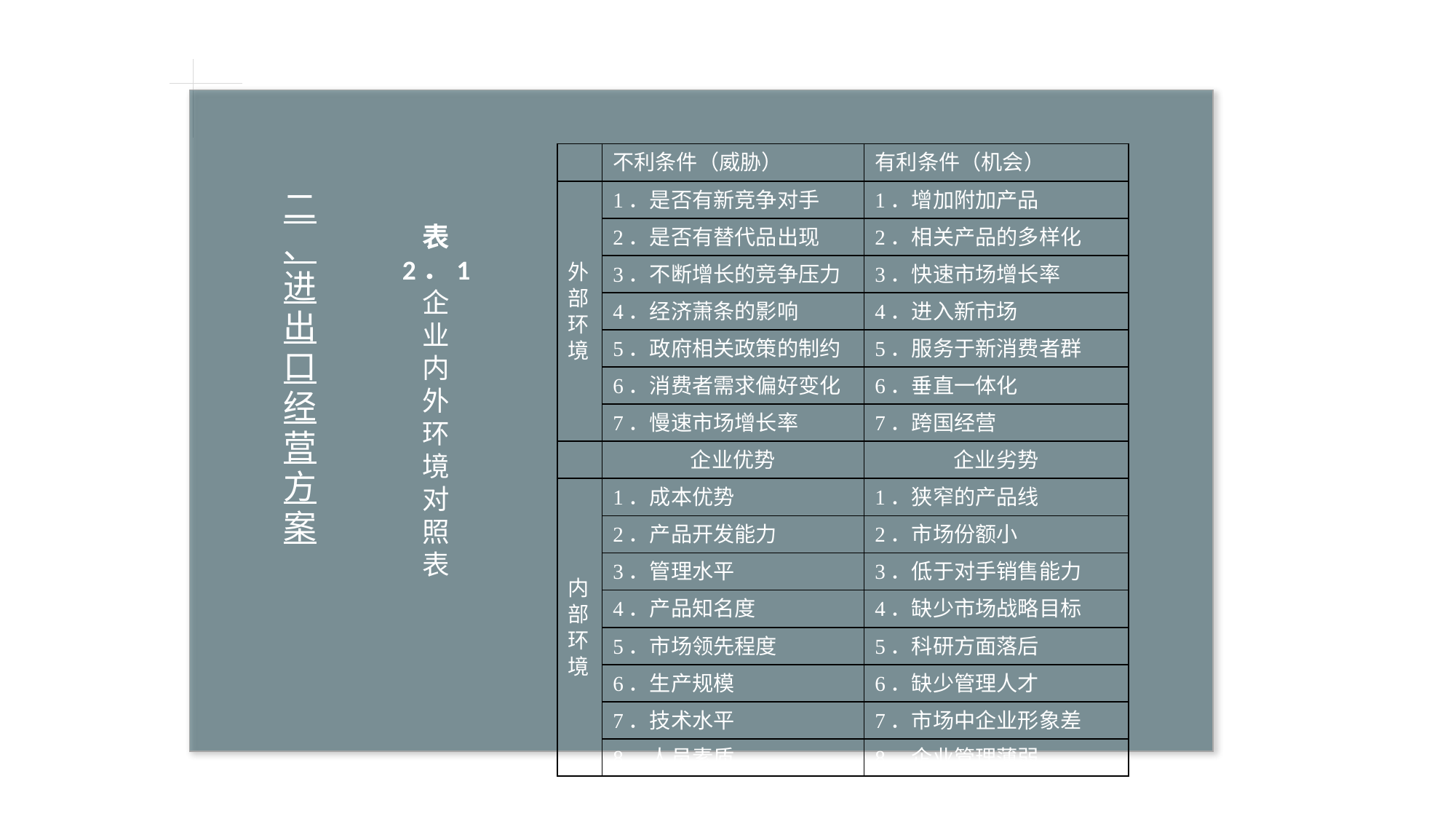

|  | 不利条件（威胁） | 有利条件（机会） |
| --- | --- | --- |
| 外部环境 | 1．是否有新竞争对手 | 1．增加附加产品 |
|  | 2．是否有替代品出现 | 2．相关产品的多样化 |
|  | 3．不断增长的竞争压力 | 3．快速市场增长率 |
|  | 4．经济萧条的影响 | 4．进入新市场 |
|  | 5．政府相关政策的制约 | 5．服务于新消费者群 |
|  | 6．消费者需求偏好变化 | 6．垂直一体化 |
|  | 7．慢速市场增长率 | 7．跨国经营 |
|  | 企业优势 | 企业劣势 |
| 内部环境 | 1．成本优势 | 1．狭窄的产品线 |
|  | 2．产品开发能力 | 2．市场份额小 |
|  | 3．管理水平 | 3．低于对手销售能力 |
|  | 4．产品知名度 | 4．缺少市场战略目标 |
|  | 5．市场领先程度 | 5．科研方面落后 |
|  | 6．生产规模 | 6．缺少管理人才 |
|  | 7．技术水平 | 7．市场中企业形象差 |
|  | 8．人员素质 | 8．企业管理薄弱 |
二
、
进
出
口
经
营
方
案
表
2．1
企
业
内
外
环
境
对
照
表